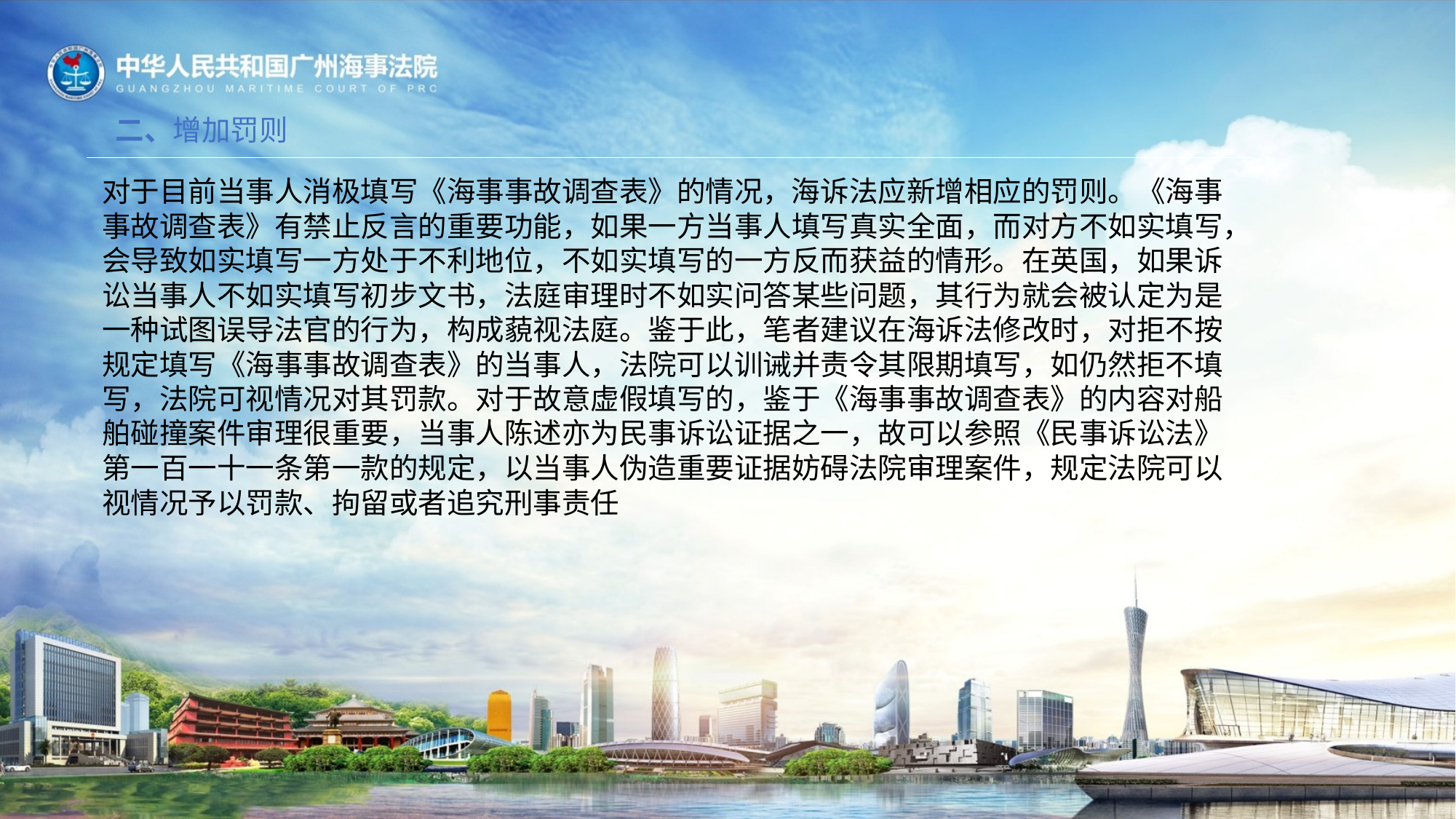

二、增加罚则
对于目前当事人消极填写《海事事故调查表》的情况，海诉法应新增相应的罚则。《海事事故调查表》有禁止反言的重要功能，如果一方当事人填写真实全面，而对方不如实填写，会导致如实填写一方处于不利地位，不如实填写的一方反而获益的情形。在英国，如果诉讼当事人不如实填写初步文书，法庭审理时不如实问答某些问题，其行为就会被认定为是一种试图误导法官的行为，构成藐视法庭。鉴于此，笔者建议在海诉法修改时，对拒不按规定填写《海事事故调查表》的当事人，法院可以训诫并责令其限期填写，如仍然拒不填写，法院可视情况对其罚款。对于故意虚假填写的，鉴于《海事事故调查表》的内容对船舶碰撞案件审理很重要，当事人陈述亦为民事诉讼证据之一，故可以参照《民事诉讼法》第一百一十一条第一款的规定，以当事人伪造重要证据妨碍法院审理案件，规定法院可以视情况予以罚款、拘留或者追究刑事责任